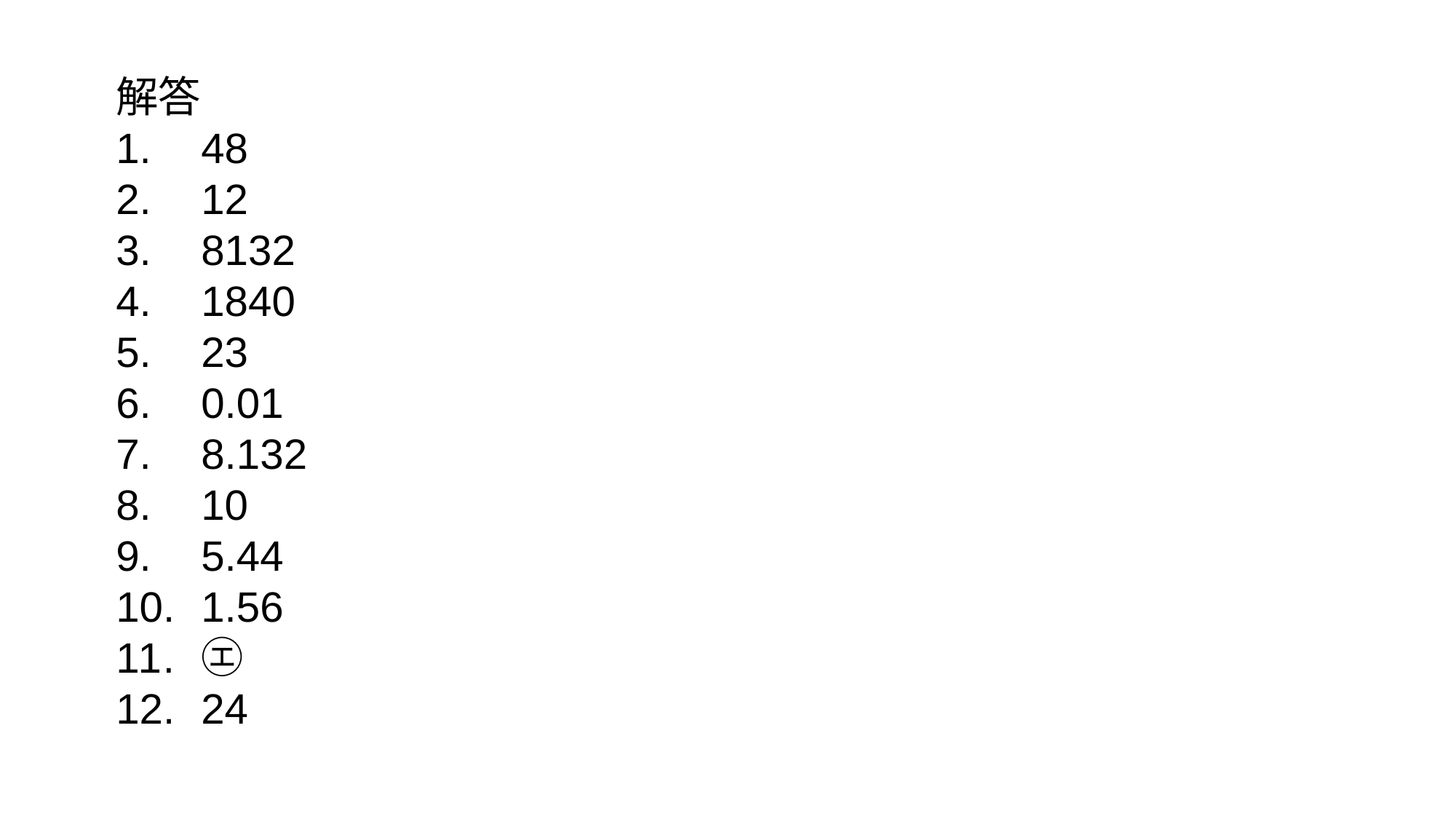

解答
48
12
8132
1840
23
0.01
8.132
10
5.44
1.56
㋓
24